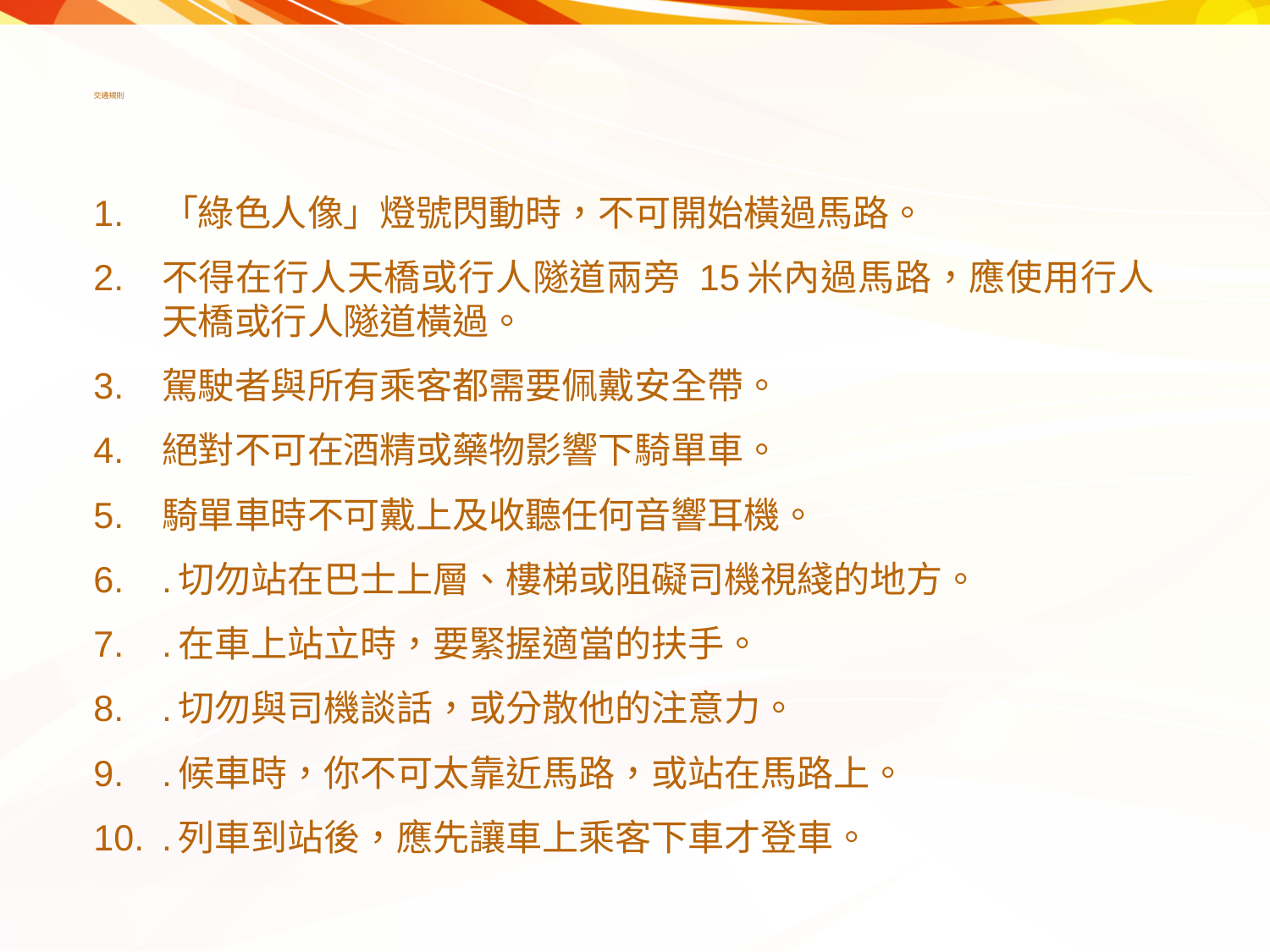

# 交通規則
「綠色人像」燈號閃動時，不可開始橫過馬路。
不得在行人天橋或行人隧道兩旁 15米內過馬路，應使用行人天橋或行人隧道橫過。
駕駛者與所有乘客都需要佩戴安全帶。
絕對不可在酒精或藥物影響下騎單車。
騎單車時不可戴上及收聽任何音響耳機。
.切勿站在巴士上層、樓梯或阻礙司機視綫的地方。
.在車上站立時，要緊握適當的扶手。
.切勿與司機談話，或分散他的注意力。
.候車時，你不可太靠近馬路，或站在馬路上。
.列車到站後，應先讓車上乘客下車才登車。